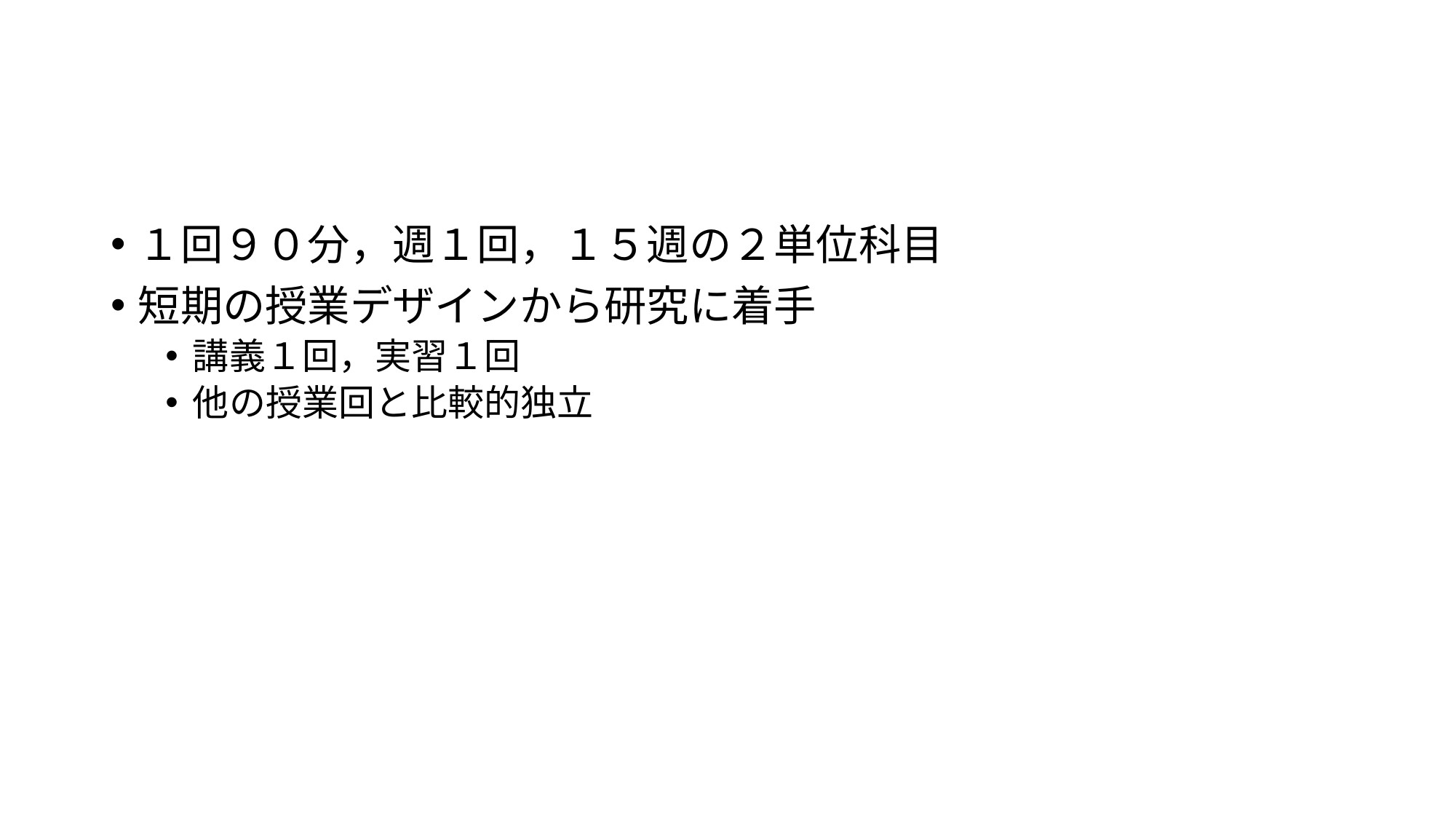

#
１回９０分，週１回，１５週の２単位科目
短期の授業デザインから研究に着手
講義１回，実習１回
他の授業回と比較的独立